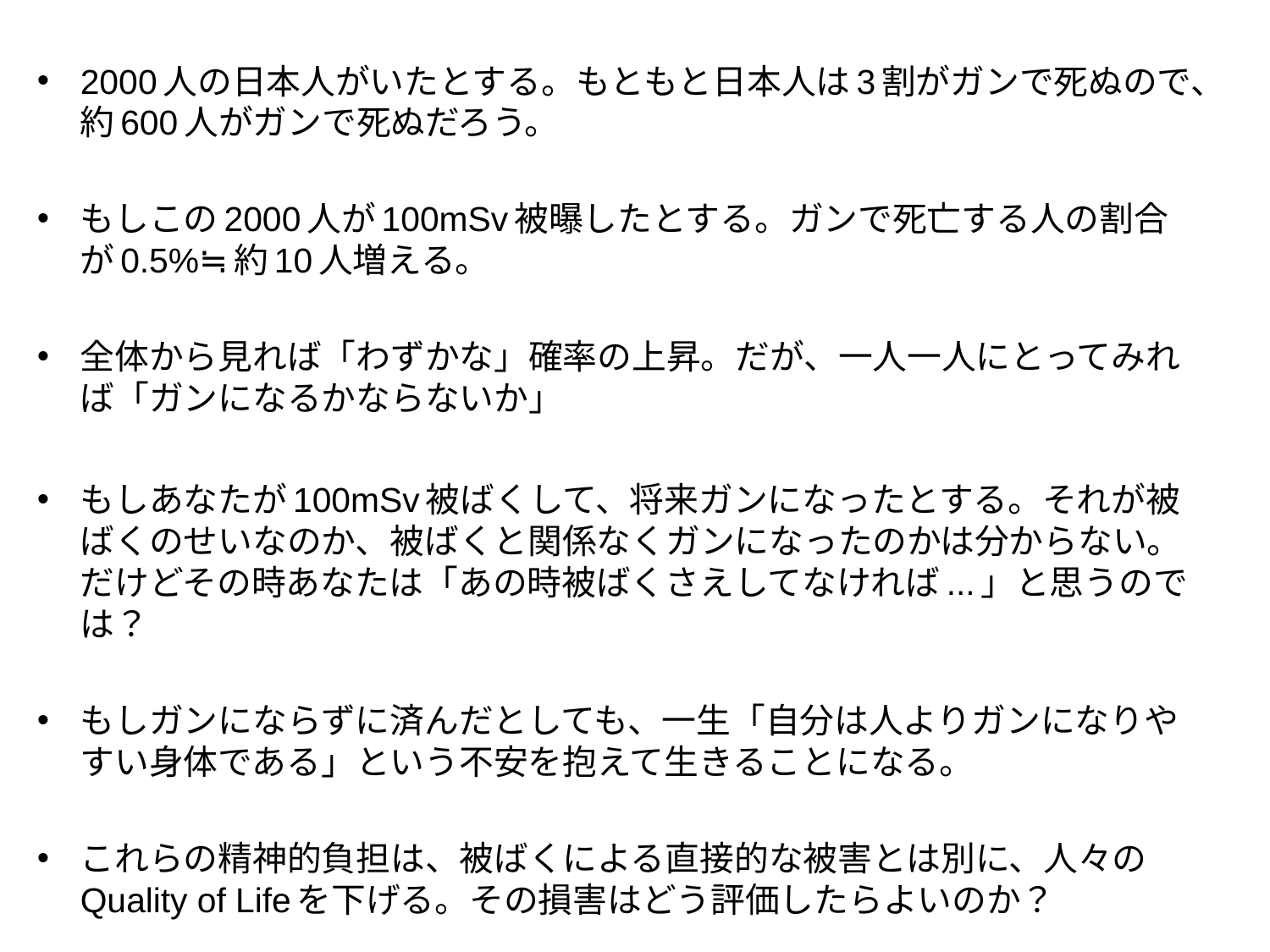

2000人の日本人がいたとする。もともと日本人は3割がガンで死ぬので、約600人がガンで死ぬだろう。

もしこの2000人が100mSv被曝したとする。ガンで死亡する人の割合が0.5%≒約10人増える。

全体から見れば「わずかな」確率の上昇。だが、一人一人にとってみれば「ガンになるかならないか」

もしあなたが100mSv被ばくして、将来ガンになったとする。それが被ばくのせいなのか、被ばくと関係なくガンになったのかは分からない。だけどその時あなたは「あの時被ばくさえしてなければ...」と思うのでは？

もしガンにならずに済んだとしても、一生「自分は人よりガンになりやすい身体である」という不安を抱えて生きることになる。

これらの精神的負担は、被ばくによる直接的な被害とは別に、人々のQuality of Lifeを下げる。その損害はどう評価したらよいのか？